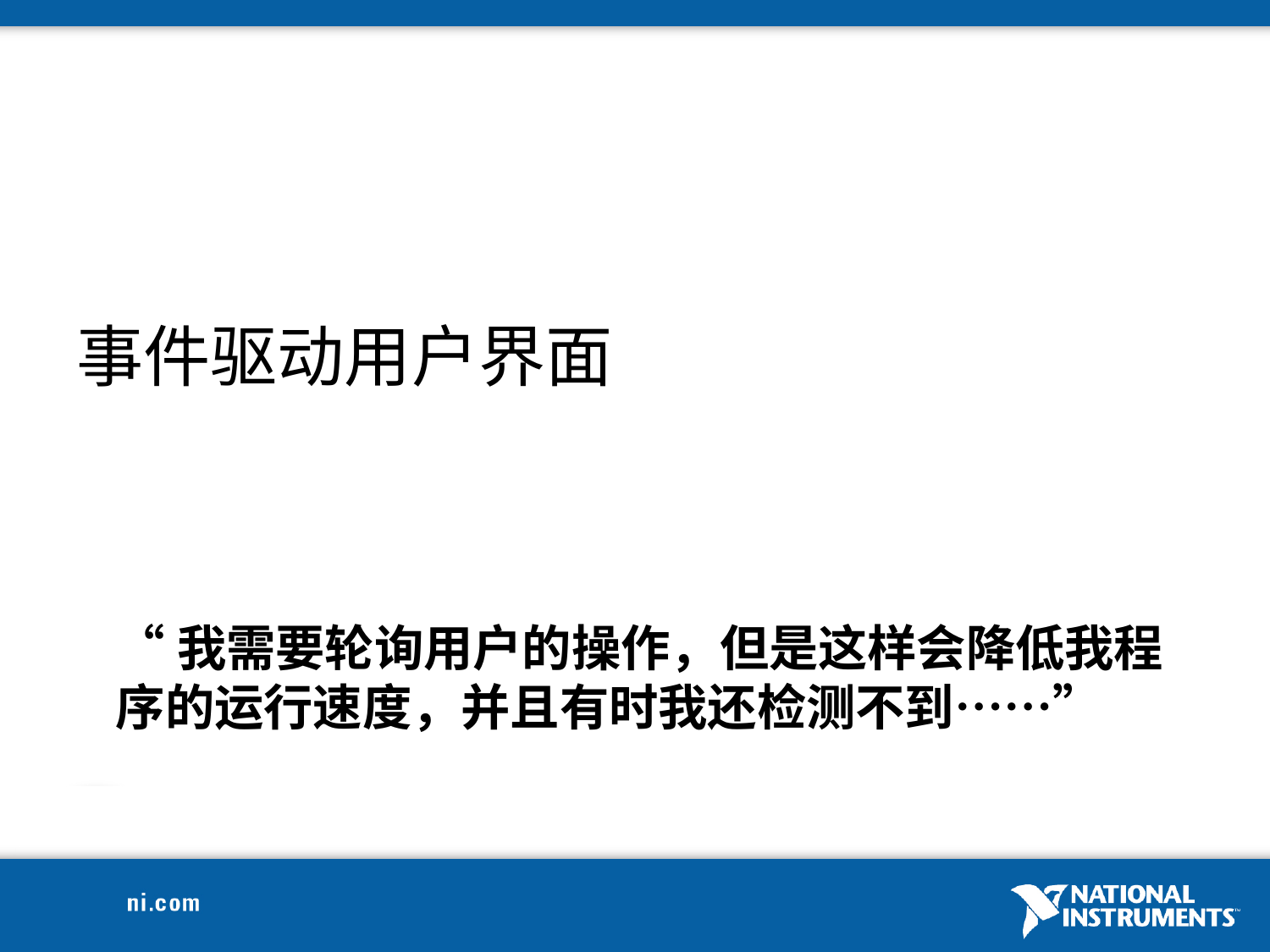

# 事件驱动用户界面
“我需要轮询用户的操作，但是这样会降低我程序的运行速度，并且有时我还检测不到……”